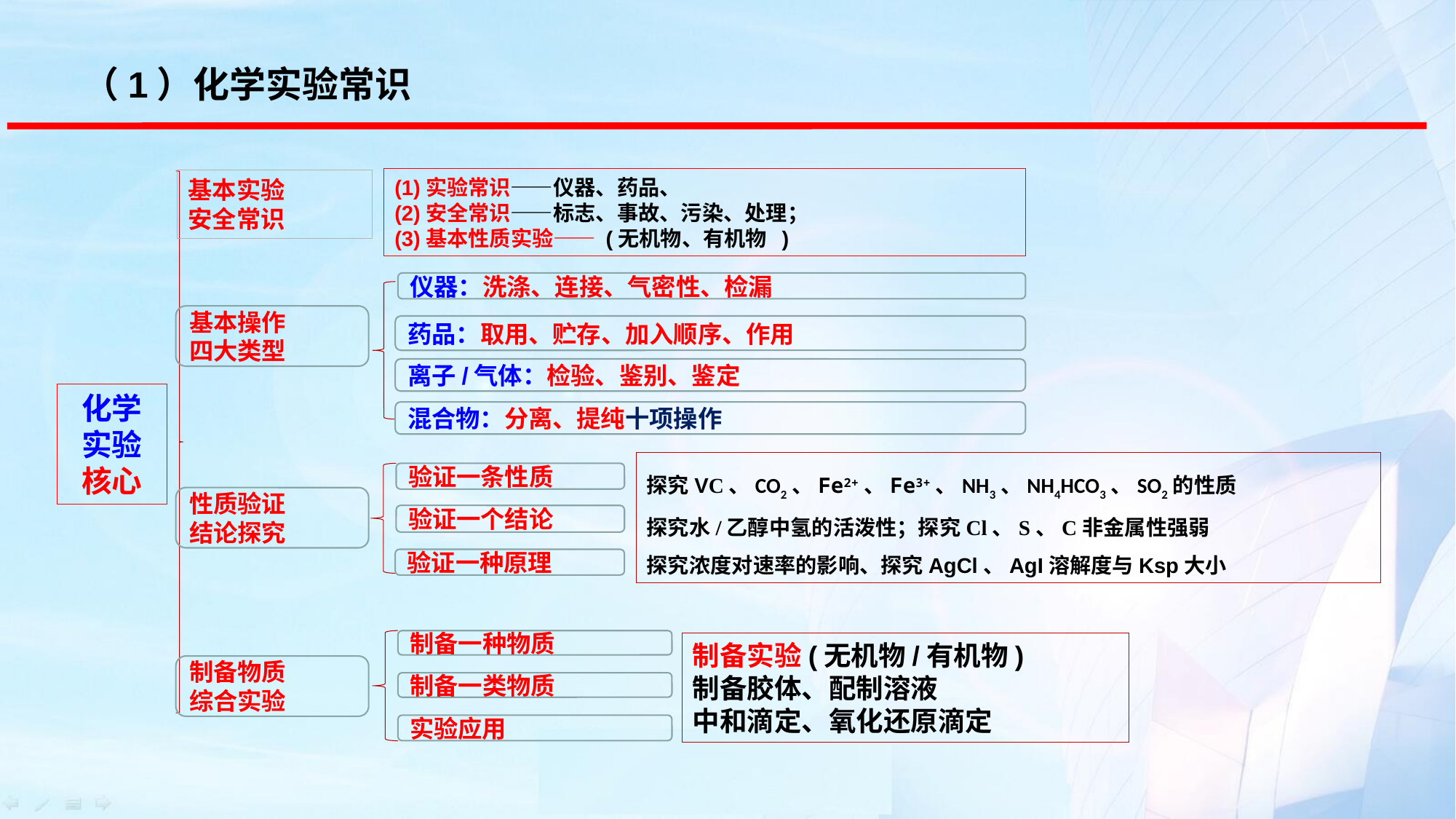

（1）化学实验常识
(1)实验常识——仪器、药品、
(2)安全常识——标志、事故、污染、处理；
(3)基本性质实验—— (无机物、有机物  )
基本实验
安全常识

仪器：洗涤、连接、气密性、检漏

基本操作
四大类型
药品：取用、贮存、加入顺序、作用
离子/气体：检验、鉴别、鉴定
化学
实验
核心
混合物：分离、提纯十项操作
探究VC、CO2、Fe2+、Fe3+、NH3、NH4HCO3、SO2的性质
探究水/乙醇中氢的活泼性；探究Cl、S、C非金属性强弱
探究浓度对速率的影响、探究AgCl、AgI溶解度与Ksp大小
验证一条性质

性质验证
结论探究
验证一个结论
验证一种原理

制备一种物质
制备实验(无机物/有机物)
制备胶体、配制溶液
中和滴定、氧化还原滴定
制备物质
综合实验
制备一类物质
实验应用
114